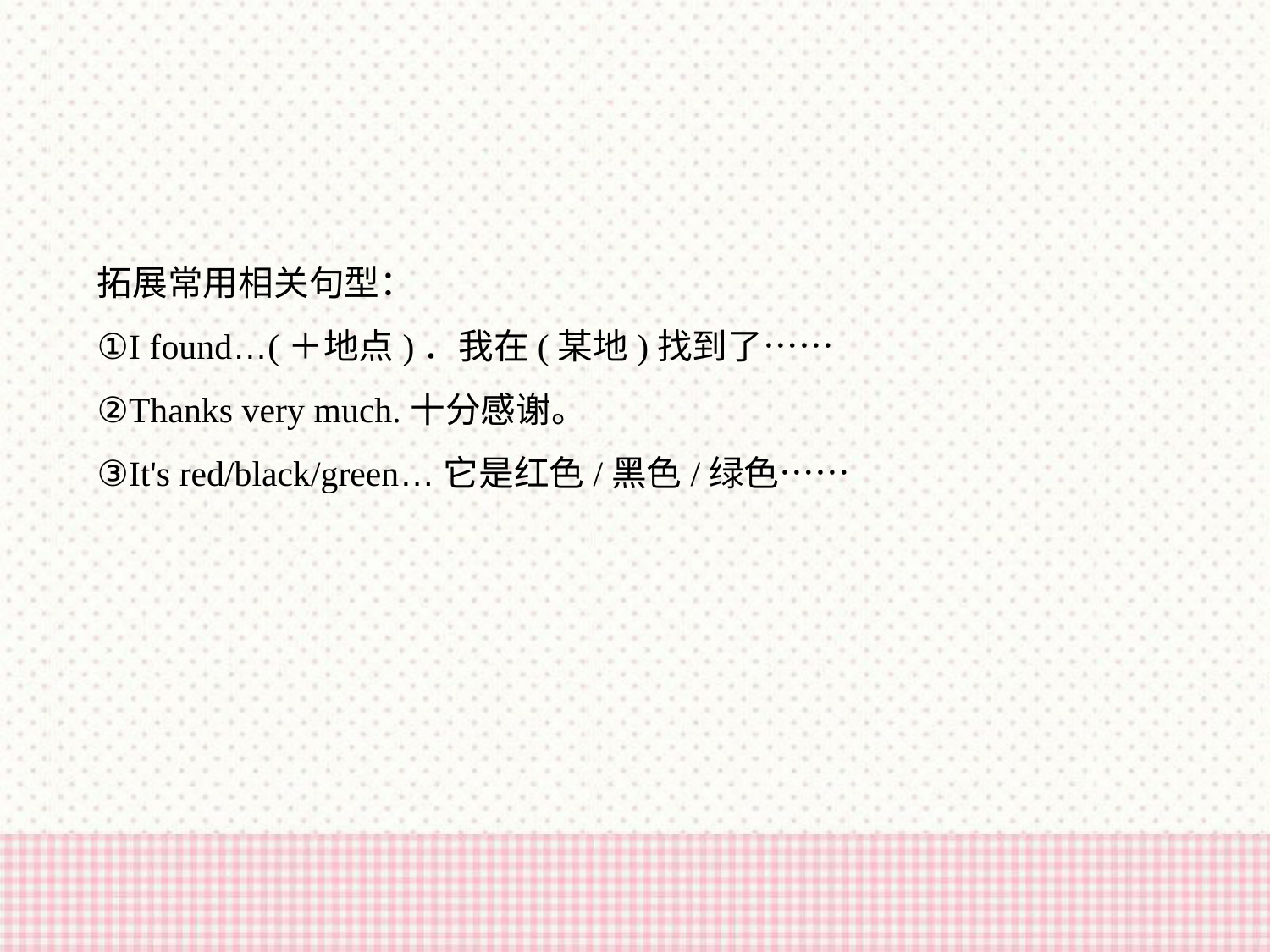

拓展常用相关句型：
①I found…(＋地点)．我在(某地)找到了……
②Thanks very much.十分感谢。
③It's red/black/green…它是红色/黑色/绿色……